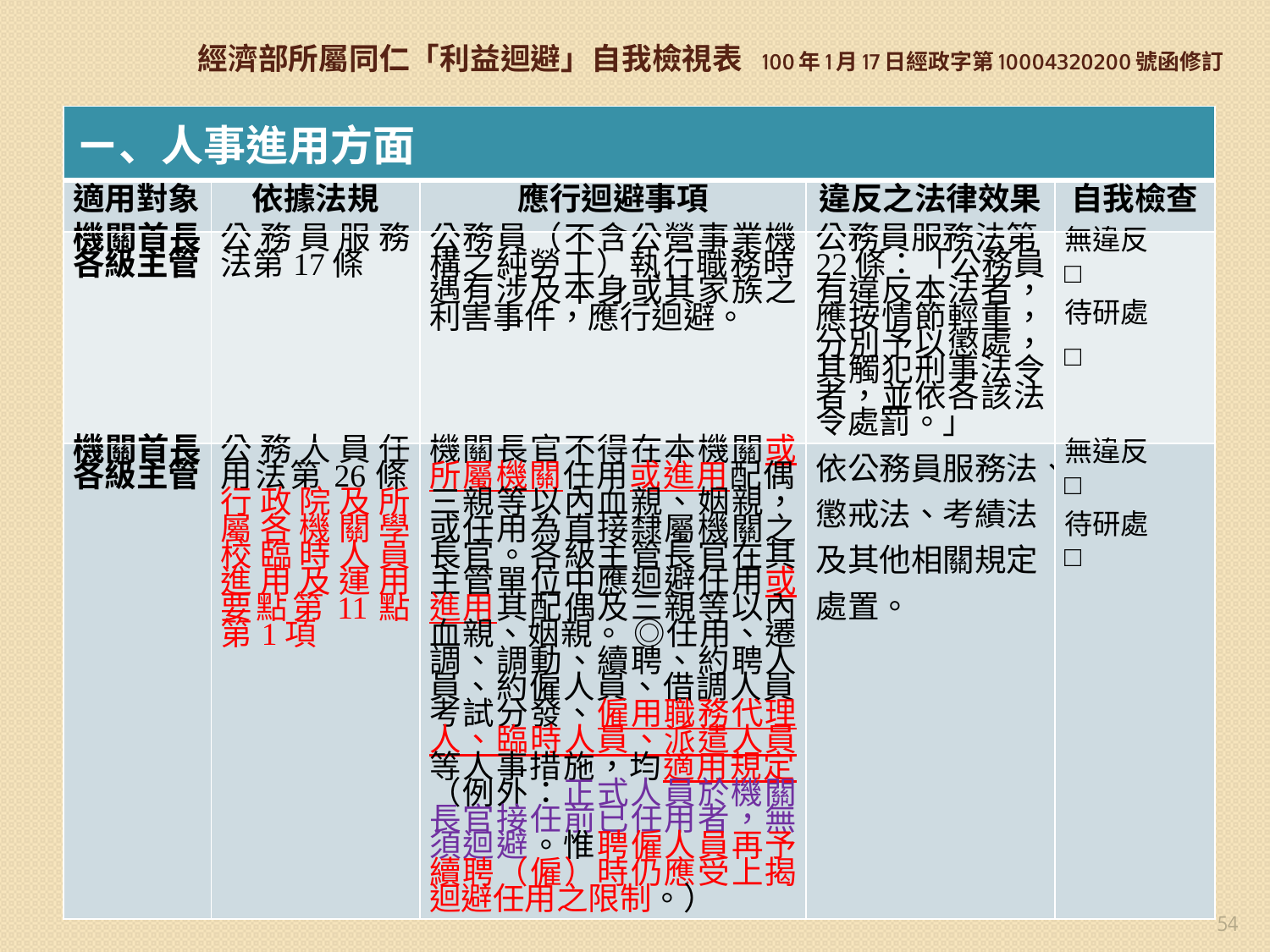

# 經濟部所屬同仁「利益迴避」自我檢視表  100年1月17日經政字第10004320200號函修訂
| ㄧ、人事進用方面 |  |  |  |  |
| --- | --- | --- | --- | --- |
| 適用對象 | 依據法規 | 應行迴避事項 | 違反之法律效果 | 自我檢查 |
| 機關首長、各級主管 | 公務員服務法第17條 | 公務員（不含公營事業機構之純勞工）執行職務時，遇有涉及本身或其家族之利害事件，應行迴避。 | 公務員服務法第22條：「公務員有違反本法者，應按情節輕重，分別予以懲處，其觸犯刑事法令者，並依各該法令處罰。」 | 無違反 □ 待研處 □ |
| 機關首長、各級主管 | 公務人員任用法第26條、行政院及所屬各機關學校臨時人員進用及運用要點第11點第1項 | 機關長官不得在本機關或所屬機關任用或進用配偶、三親等以內血親、姻親，或任用為直接隸屬機關之長官。各級主管長官在其主管單位中應迴避任用或進用其配偶及三親等以內血親、姻親。 ◎任用、遷調、調動、續聘、約聘人員、約僱人員、借調人員、考試分發、僱用職務代理人、臨時人員、派遣人員等人事措施，均適用規定。（例外：正式人員於機關長官接任前已任用者，無須迴避。惟聘僱人員再予續聘（僱）時仍應受上揭迴避任用之限制。） | 依公務員服務法、懲戒法、考績法及其他相關規定處置。 | 無違反 □ 待研處 □ |
54